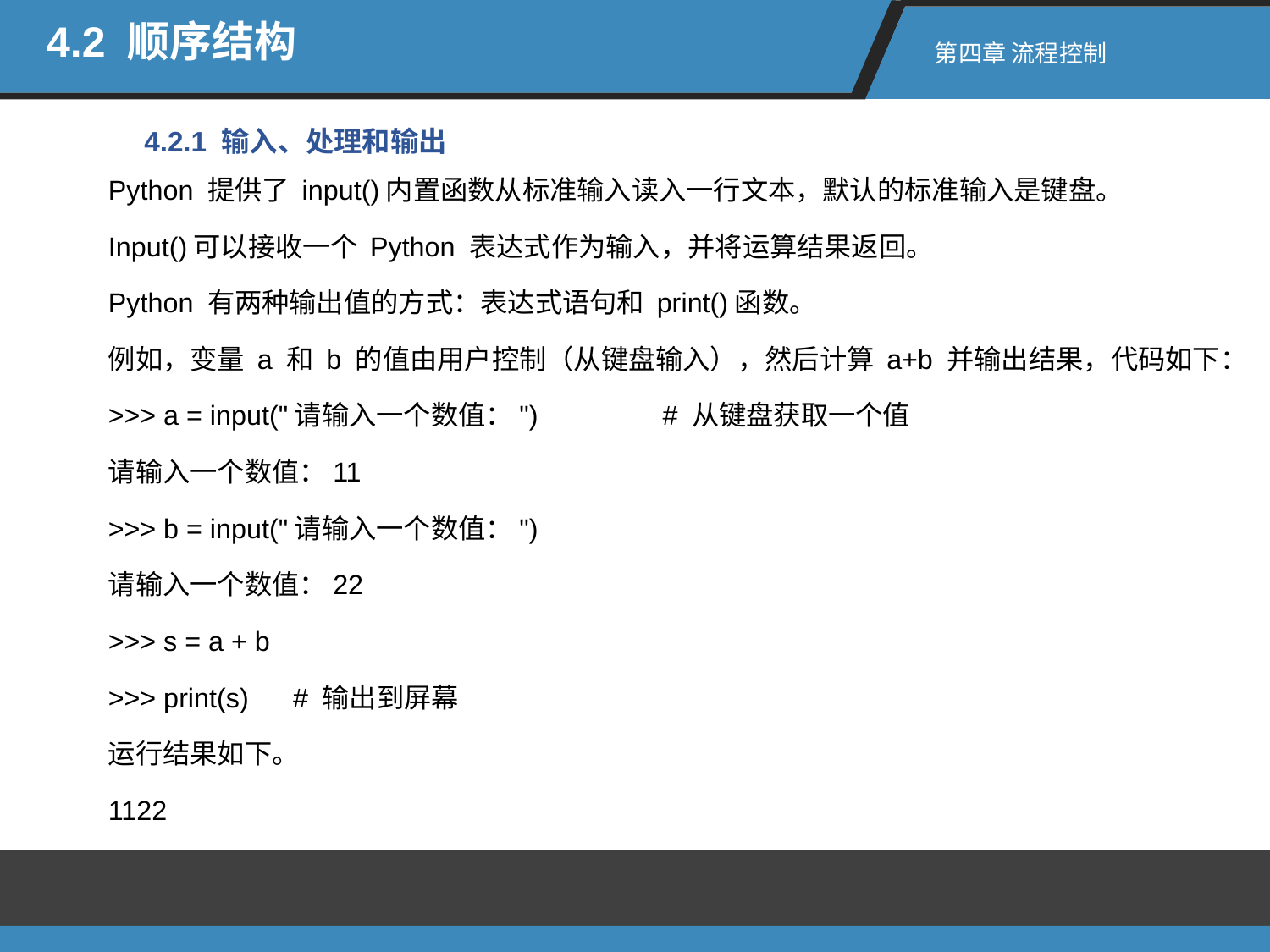

4.2 顺序结构
第四章 流程控制
4.2.1 输入、处理和输出
Python 提供了 input()内置函数从标准输入读入一行文本，默认的标准输入是键盘。
Input()可以接收一个 Python 表达式作为输入，并将运算结果返回。
Python 有两种输出值的方式：表达式语句和 print()函数。
例如，变量 a 和 b 的值由用户控制（从键盘输入），然后计算 a+b 并输出结果，代码如下：
>>> a = input("请输入一个数值：") 	# 从键盘获取一个值
请输入一个数值：11
>>> b = input("请输入一个数值：")
请输入一个数值：22
>>> s = a + b
>>> print(s) 			# 输出到屏幕
运行结果如下。
1122